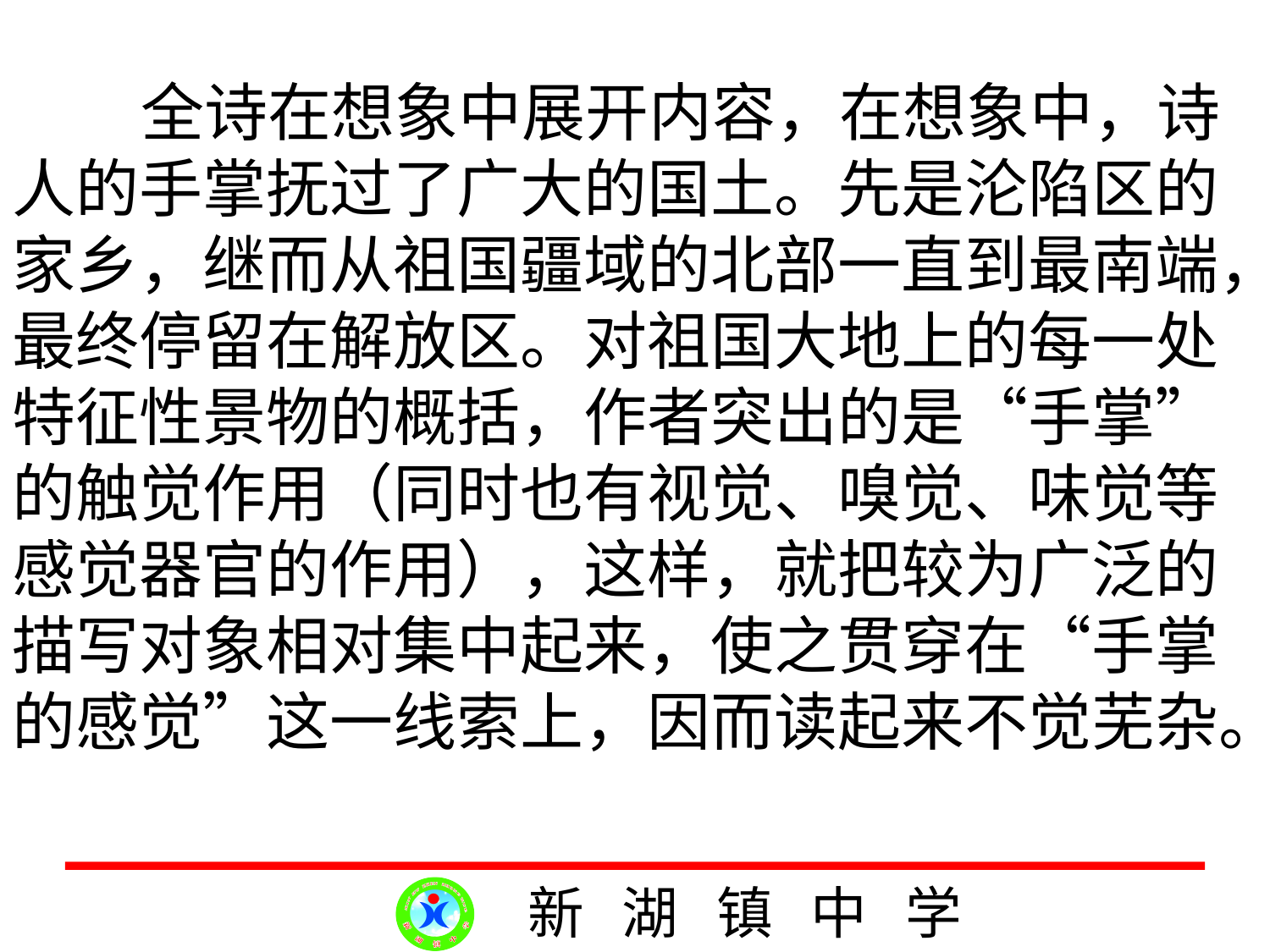

全诗在想象中展开内容，在想象中，诗人的手掌抚过了广大的国土。先是沦陷区的家乡，继而从祖国疆域的北部一直到最南端，最终停留在解放区。对祖国大地上的每一处特征性景物的概括，作者突出的是“手掌”的触觉作用（同时也有视觉、嗅觉、味觉等感觉器官的作用），这样，就把较为广泛的描写对象相对集中起来，使之贯穿在“手掌的感觉”这一线索上，因而读起来不觉芜杂。